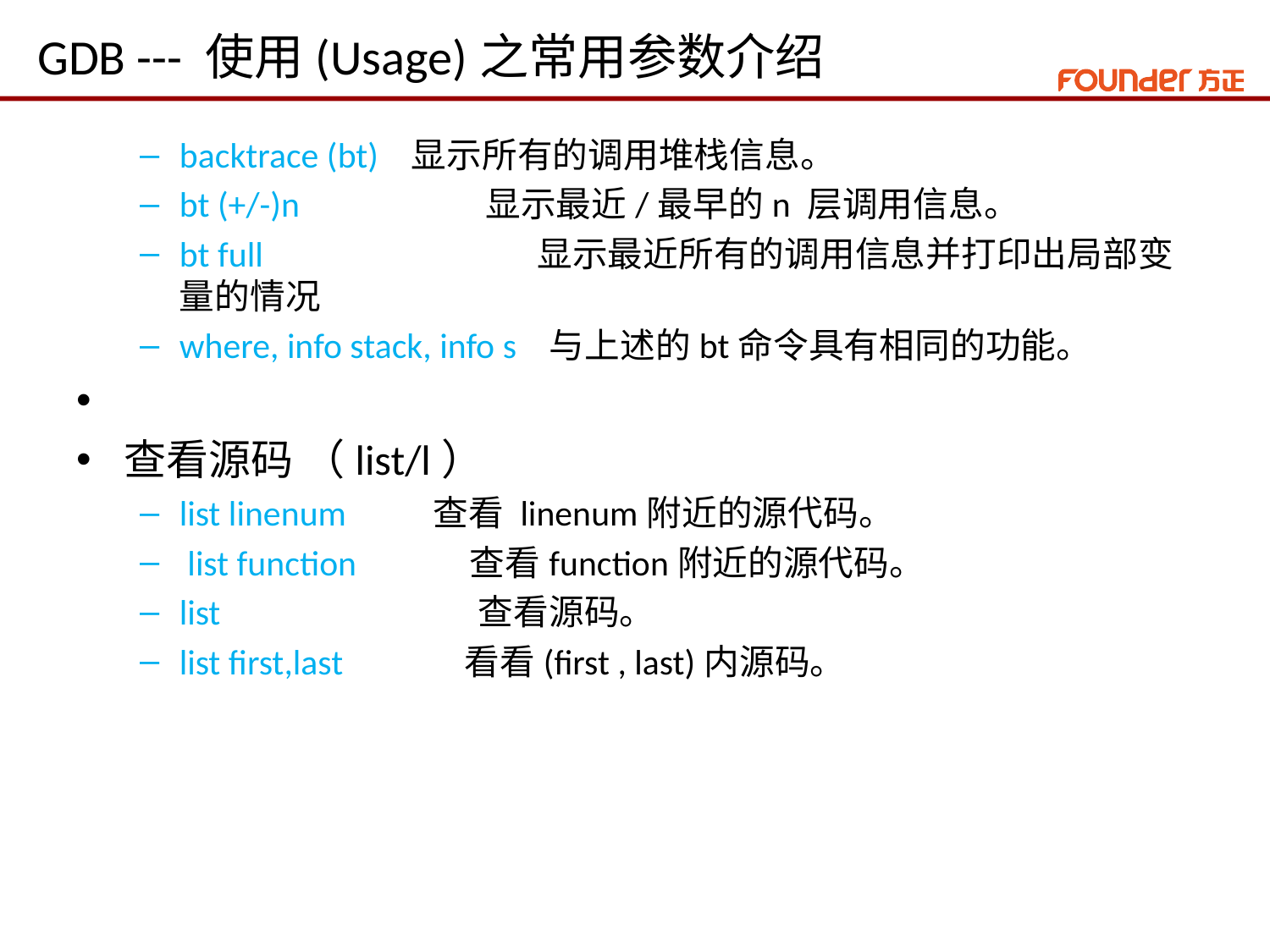

# GDB --- 使用(Usage)之常用参数介绍
backtrace (bt)   显示所有的调用堆栈信息。
bt (+/-)n                      显示最近/最早的n 层调用信息。
bt full                                 显示最近所有的调用信息并打印出局部变 量的情况
where, info stack, info s   与上述的bt命令具有相同的功能。

查看源码 （list/l）
list linenum  	查看 linenum附近的源代码。
 list function             查看function附近的源代码。
list                               查看源码。
list first,last              看看(first , last)内源码。